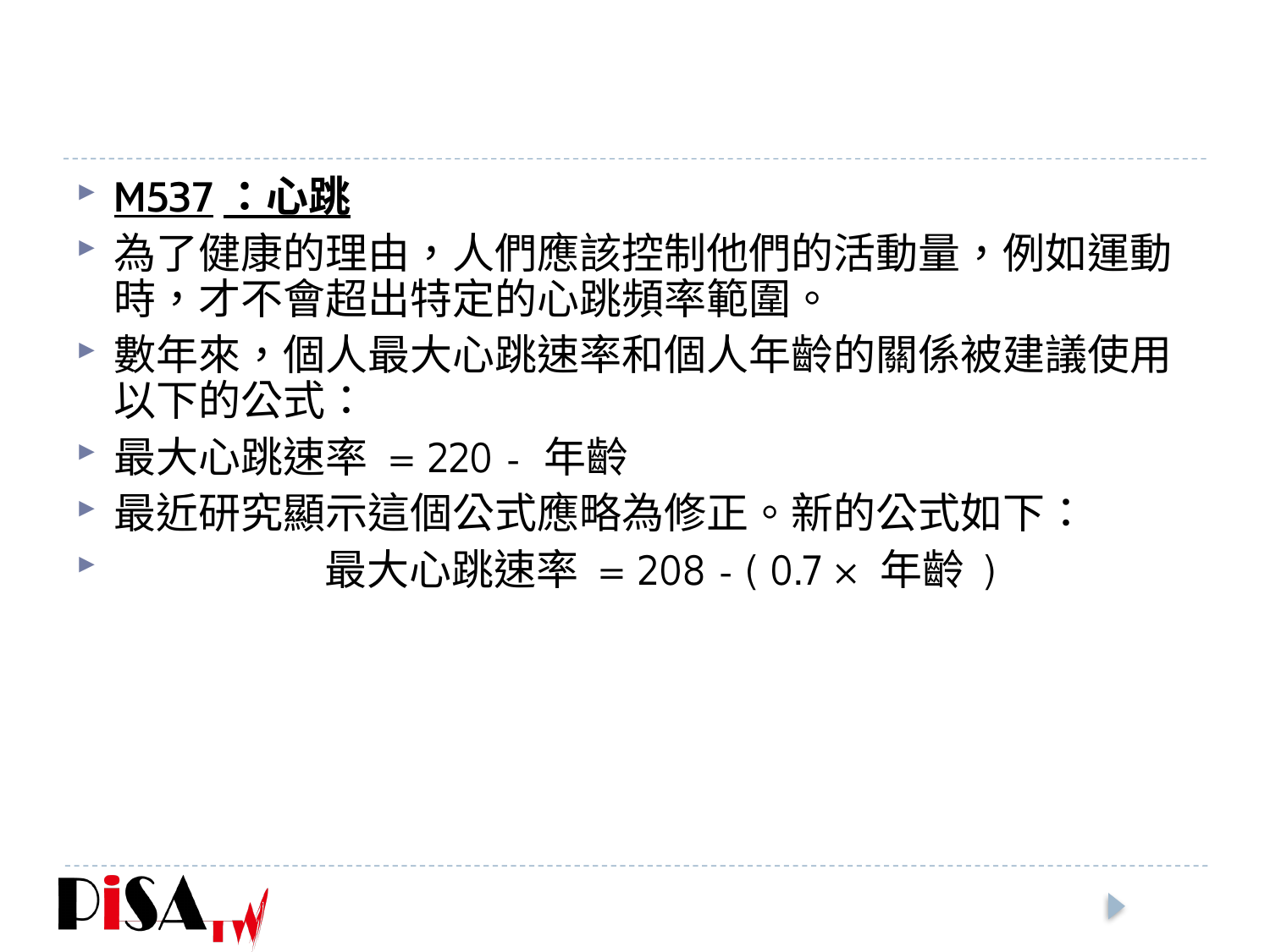

#
M537：心跳
為了健康的理由，人們應該控制他們的活動量，例如運動時，才不會超出特定的心跳頻率範圍。
數年來，個人最大心跳速率和個人年齡的關係被建議使用以下的公式：
最大心跳速率 = 220 - 年齡
最近研究顯示這個公式應略為修正。新的公式如下：
                     最大心跳速率 = 208 - ( 0.7 × 年齡 )